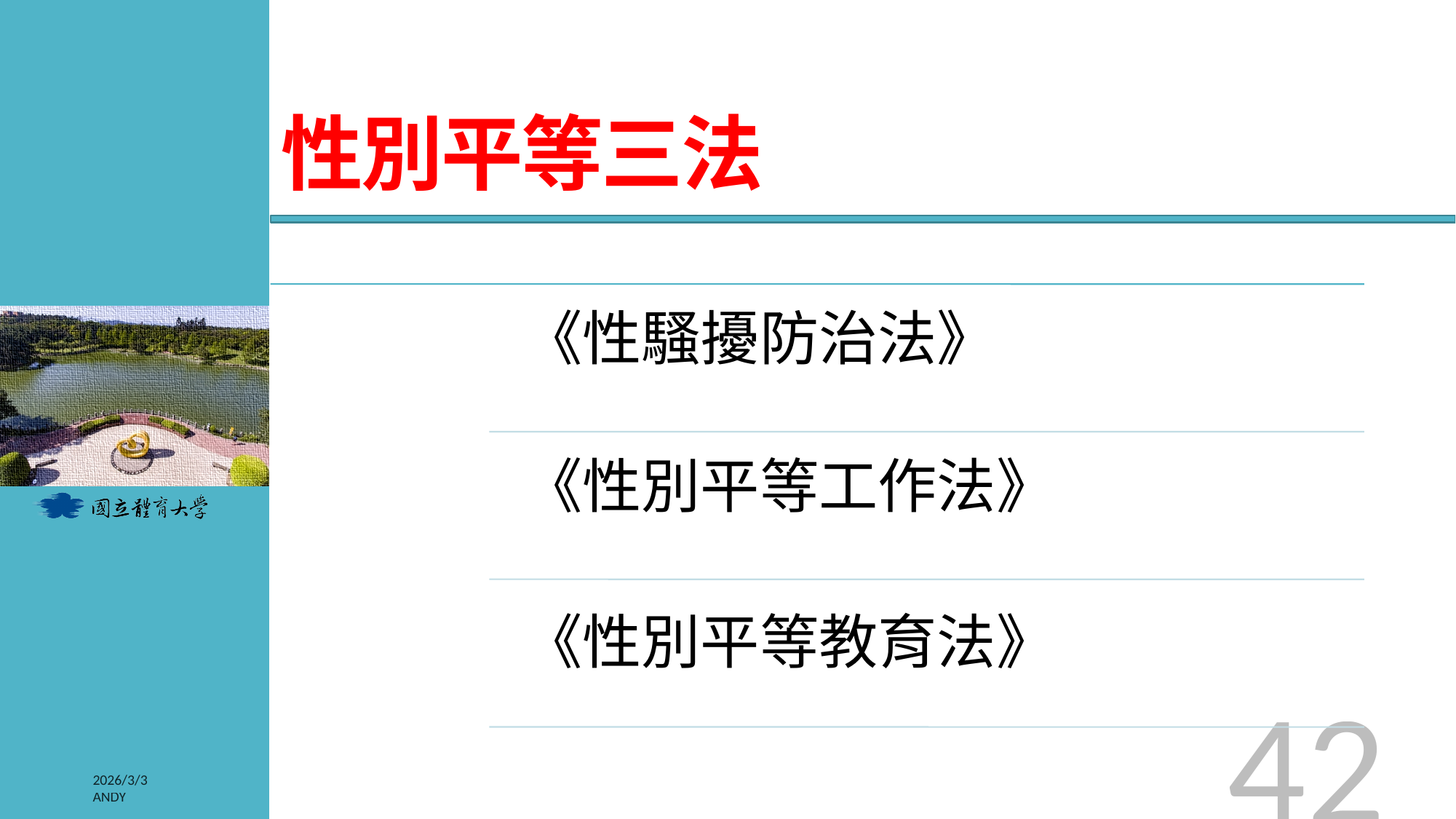

# 性別平等三法

《性騷擾防治法》
《性別平等工作法》
《性別平等教育法》
42
2026/3/3
Andy